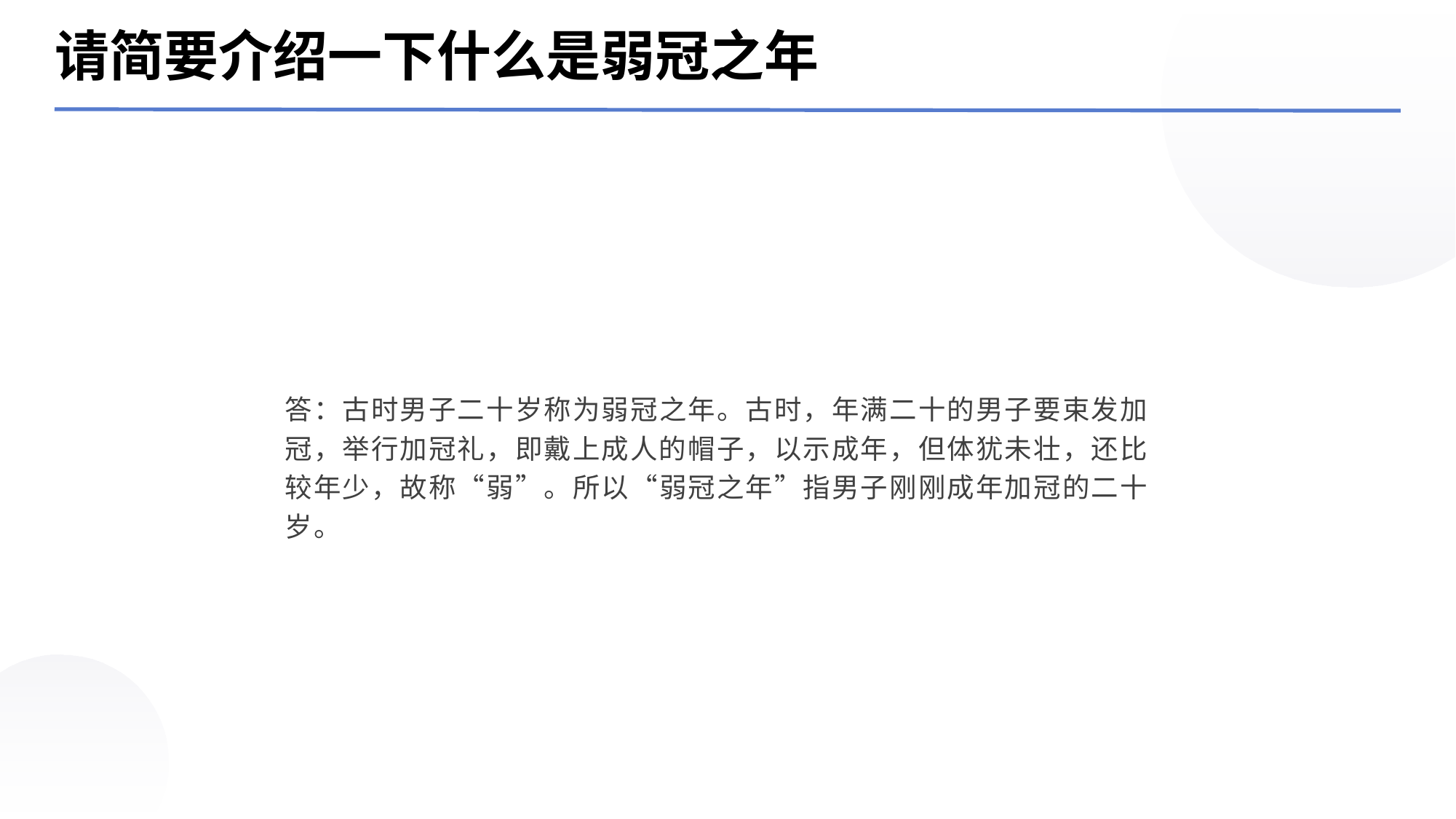

请简要介绍一下什么是弱冠之年
答：古时男子二十岁称为弱冠之年。古时，年满二十的男子要束发加冠，举行加冠礼，即戴上成人的帽子，以示成年，但体犹未壮，还比较年少，故称“弱”。所以“弱冠之年”指男子刚刚成年加冠的二十岁。